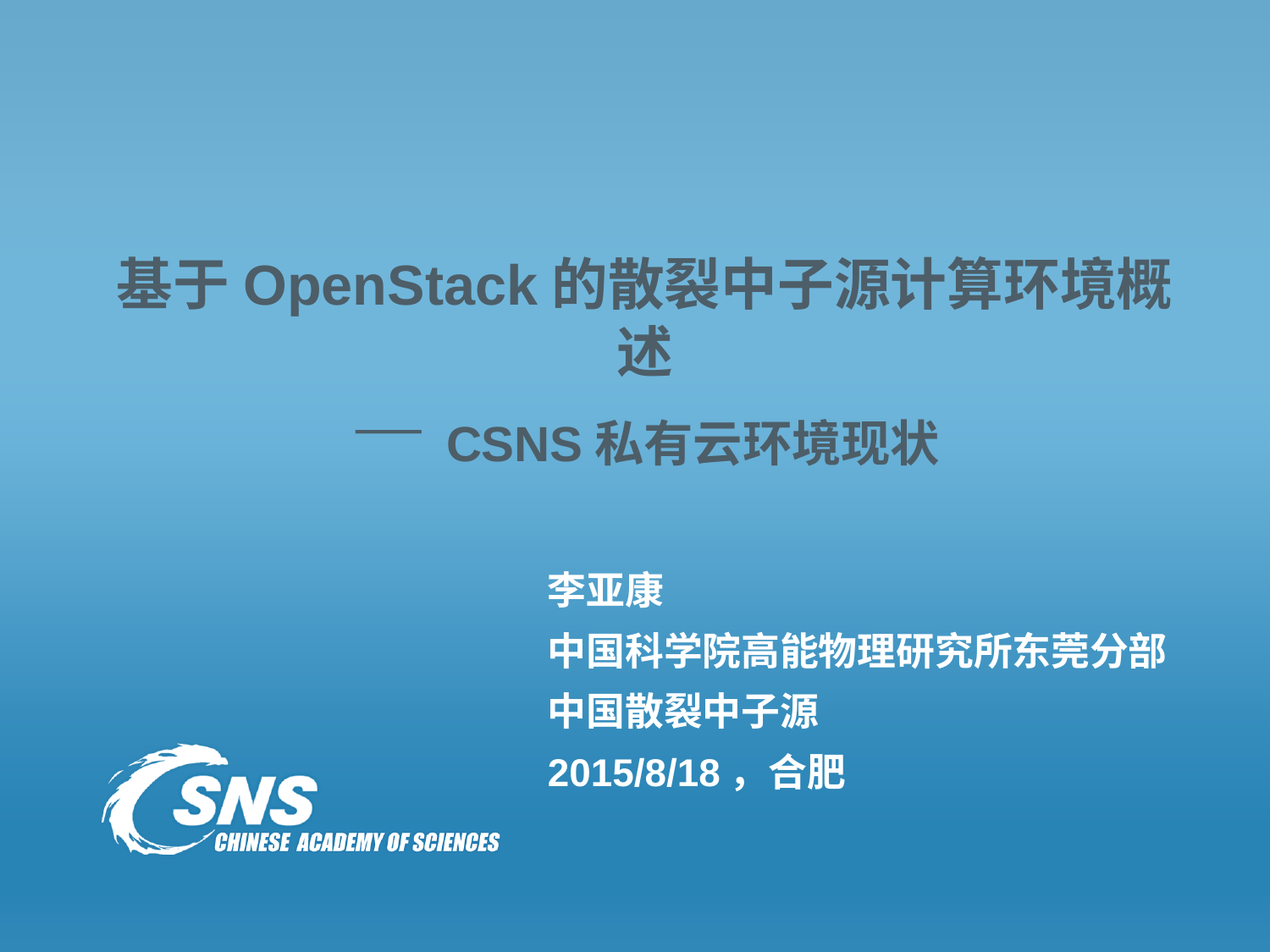

# 基于OpenStack的散裂中子源计算环境概述 —CSNS私有云环境现状
李亚康
中国科学院高能物理研究所东莞分部
中国散裂中子源
2015/8/18，合肥